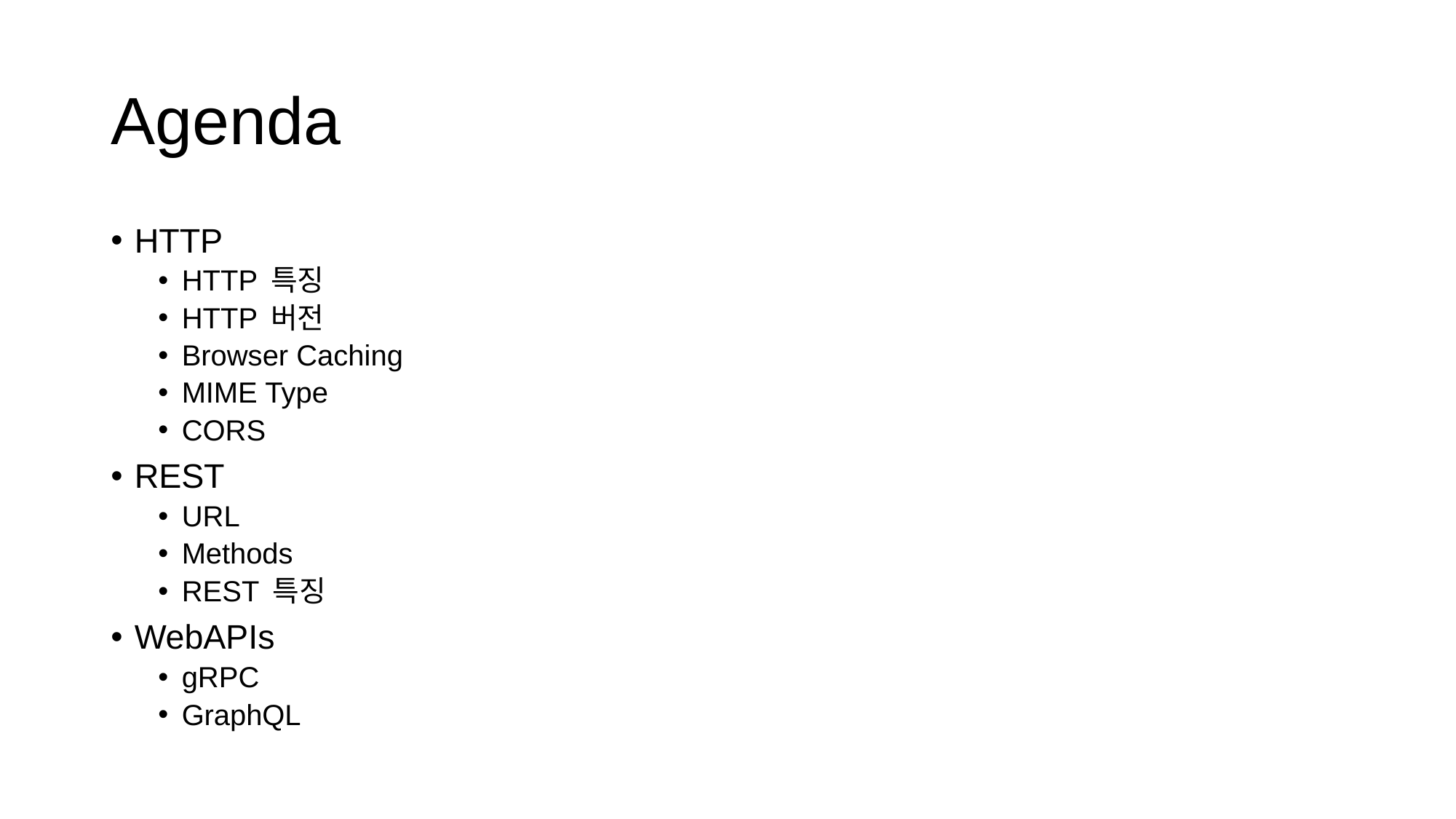

# Agenda
HTTP
HTTP 특징
HTTP 버전
Browser Caching
MIME Type
CORS
REST
URL
Methods
REST 특징
WebAPIs
gRPC
GraphQL